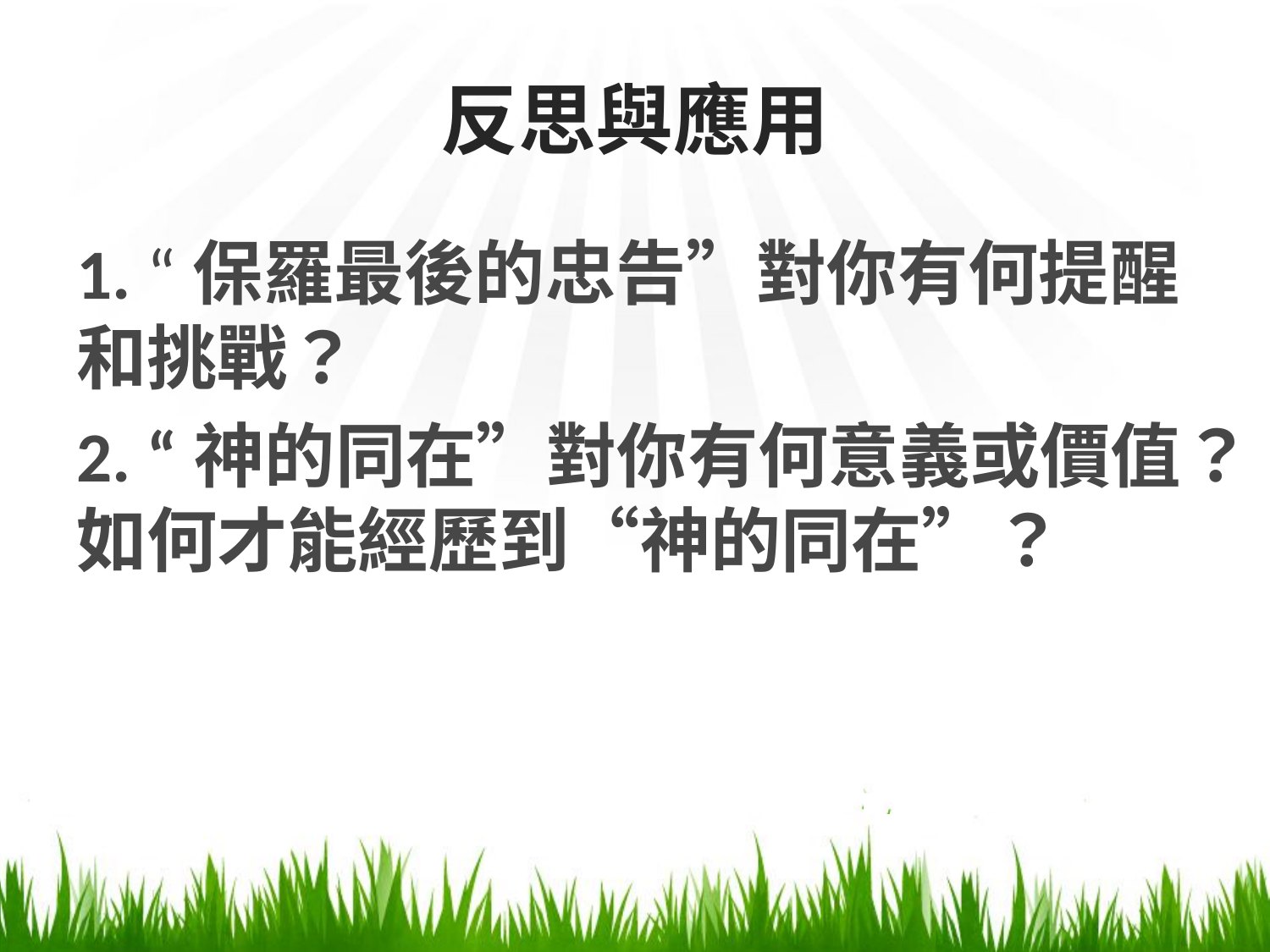

# 反思與應用
1. “保羅最後的忠告”對你有何提醒和挑戰？
2. “神的同在”對你有何意義或價值？如何才能經歷到“神的同在”？